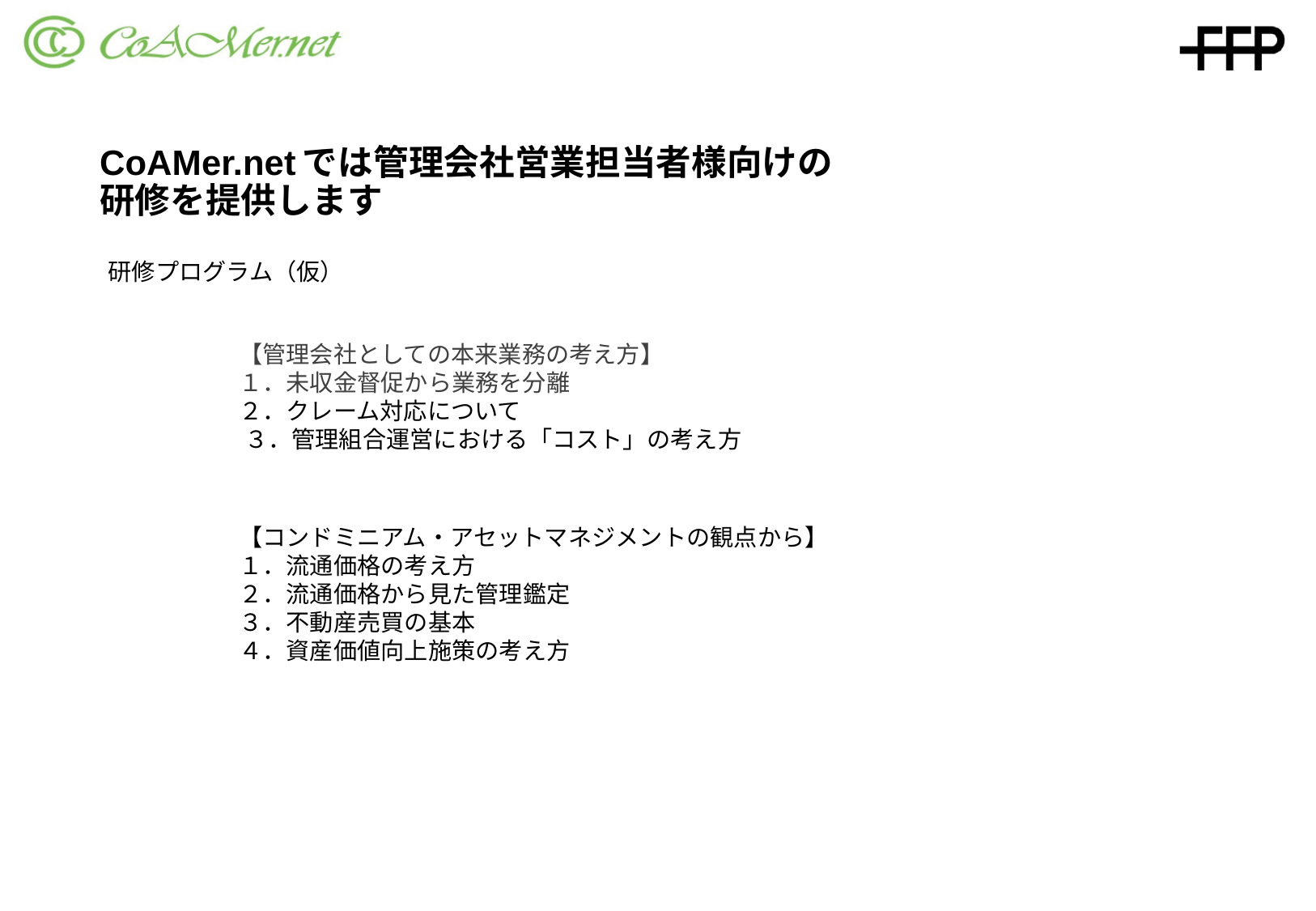

# CoAMer.netでは管理会社営業担当者様向けの 研修を提供します
研修プログラム（仮）
【管理会社としての本来業務の考え方】
１．未収金督促から業務を分離
２．クレーム対応について
​３．管理組合運営における「コスト」の考え方
【コンドミニアム・アセットマネジメントの観点から】
１．流通価格の考え方
２．流通価格から見た管理鑑定
３．不動産売買の基本
４．資産価値向上施策の考え方